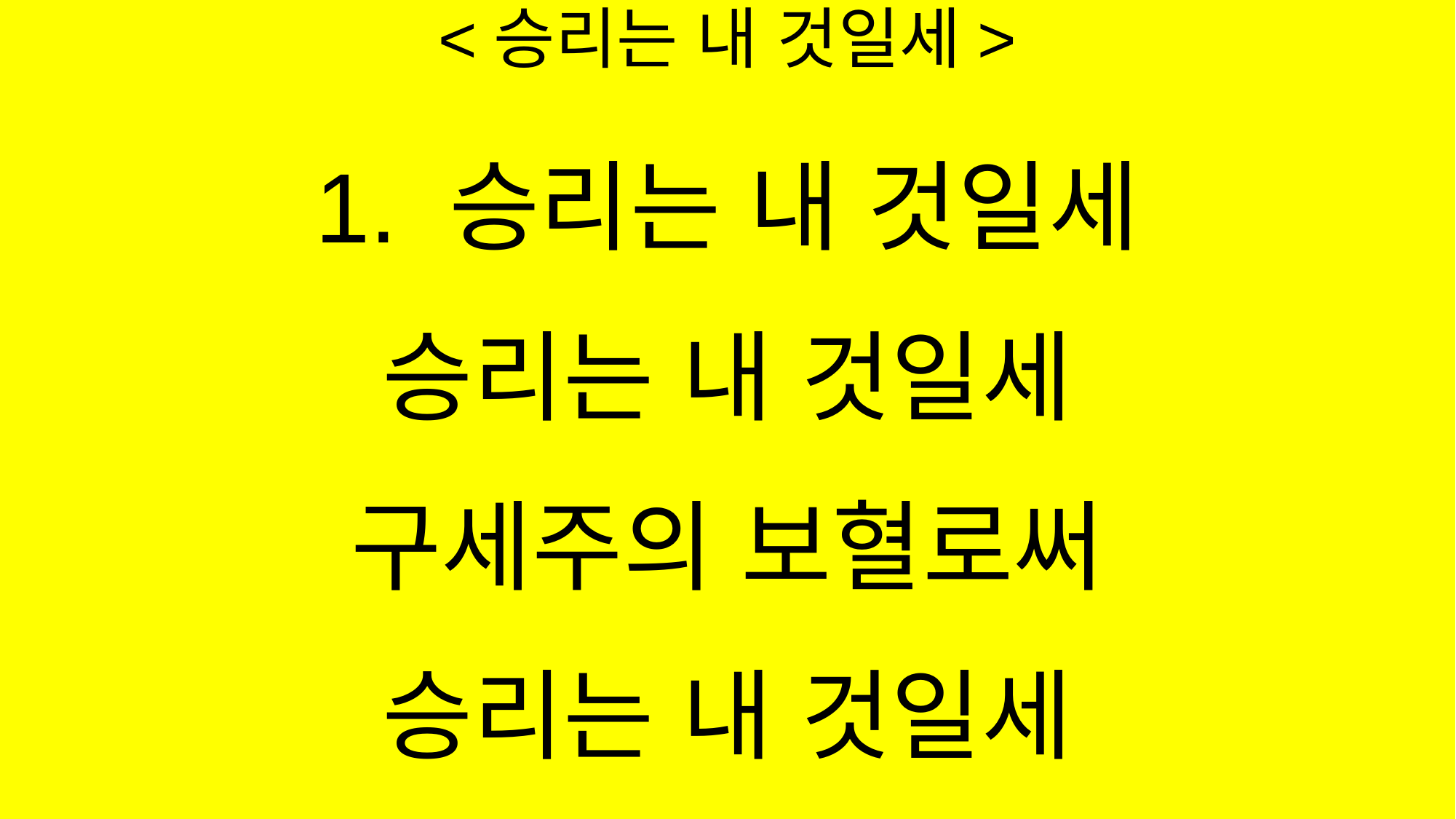

# <승리는 내 것일세>
1. 승리는 내 것일세

승리는 내 것일세

구세주의 보혈로써

승리는 내 것일세